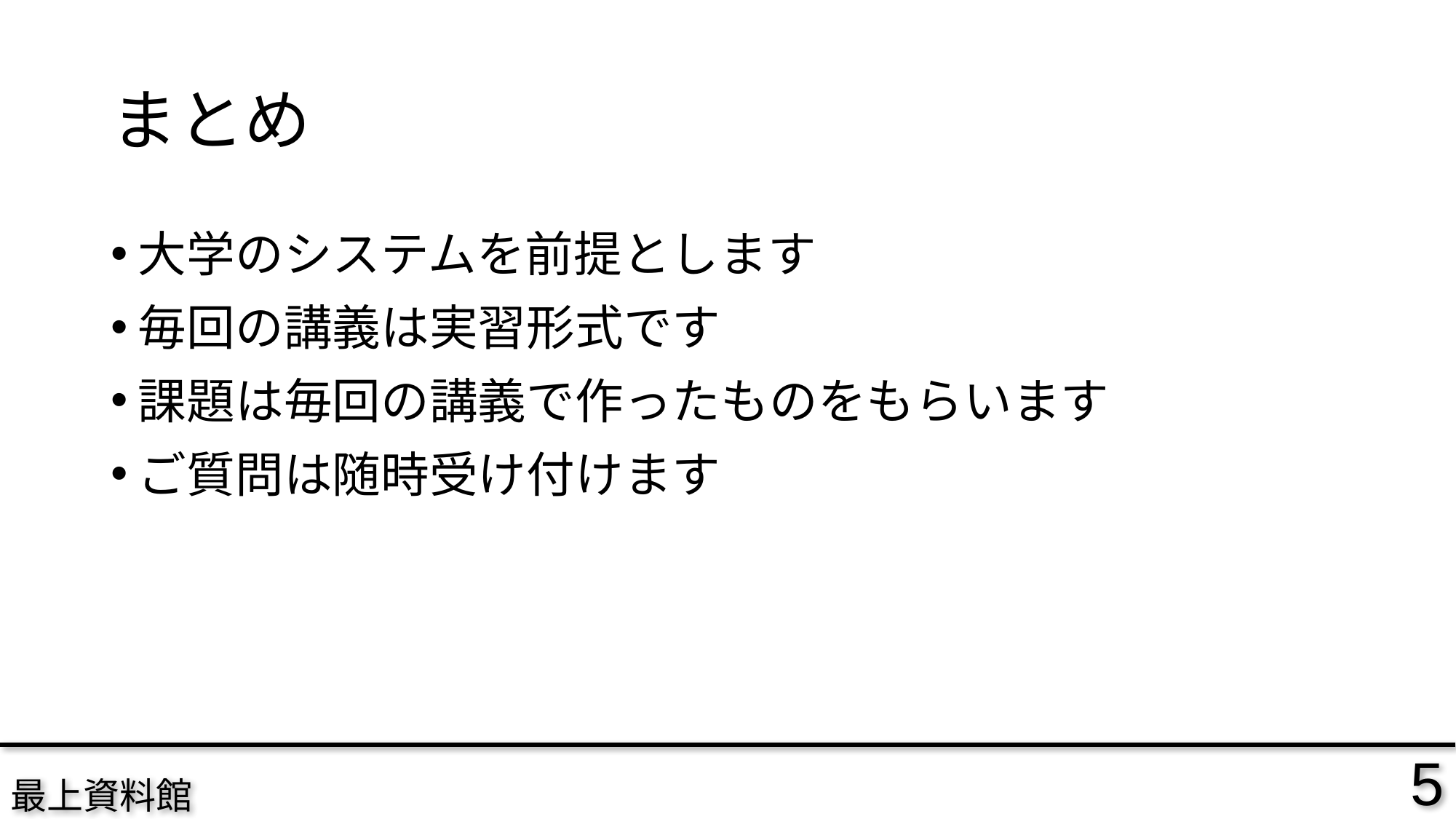

# まとめ
大学のシステムを前提とします
毎回の講義は実習形式です
課題は毎回の講義で作ったものをもらいます
ご質問は随時受け付けます